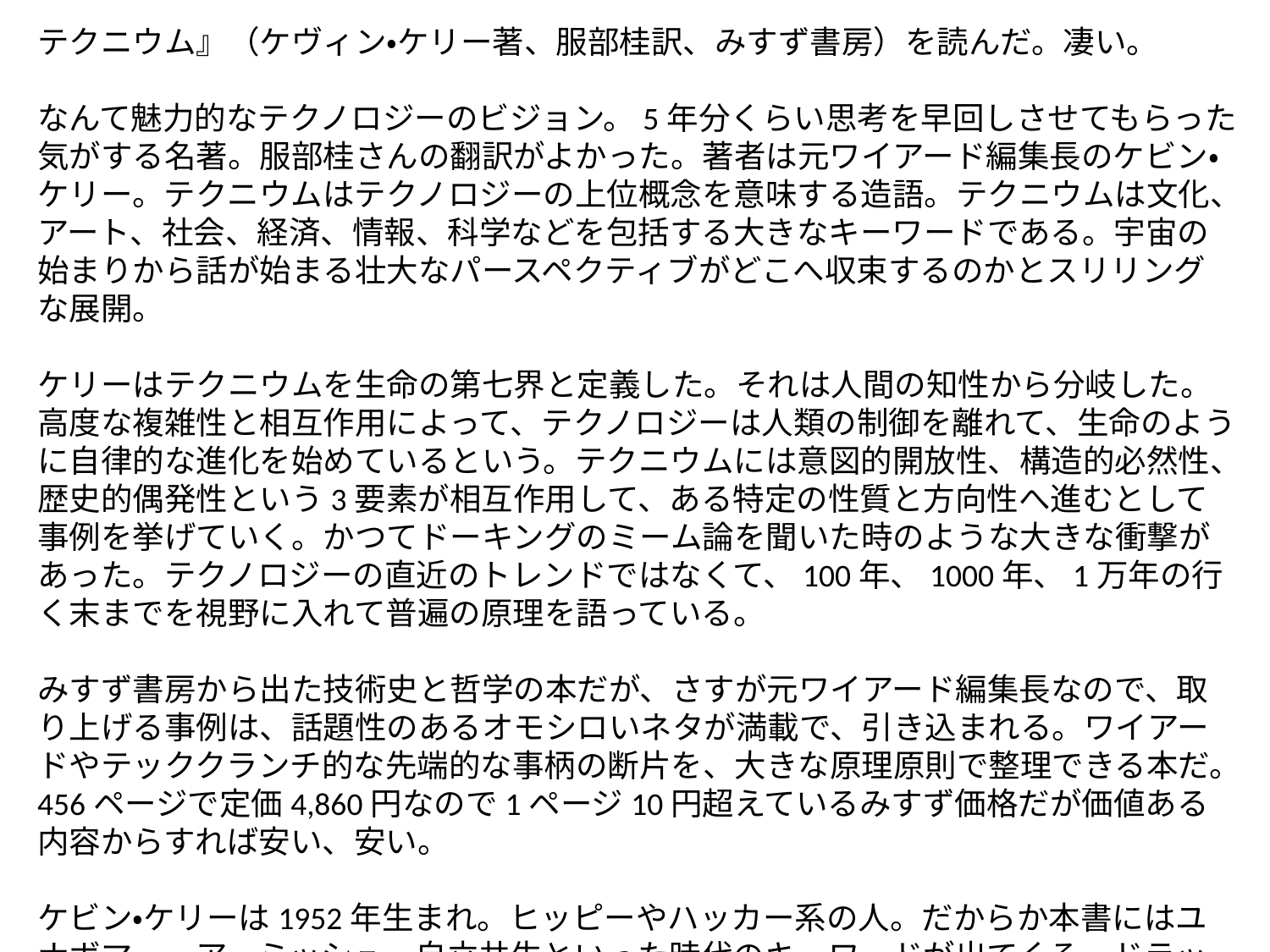

テクニウム』（ケヴィン・ケリー著、服部桂訳、みすず書房）を読んだ。凄い。

なんて魅力的なテクノロジーのビジョン。5年分くらい思考を早回しさせてもらった気がする名著。服部桂さんの翻訳がよかった。著者は元ワイアード編集長のケビン・ケリー。テクニウムはテクノロジーの上位概念を意味する造語。テクニウムは文化、アート、社会、経済、情報、科学などを包括する大きなキーワードである。宇宙の始まりから話が始まる壮大なパースペクティブがどこへ収束するのかとスリリングな展開。

ケリーはテクニウムを生命の第七界と定義した。それは人間の知性から分岐した。高度な複雑性と相互作用によって、テクノロジーは人類の制御を離れて、生命のように自律的な進化を始めているという。テクニウムには意図的開放性、構造的必然性、歴史的偶発性という3要素が相互作用して、ある特定の性質と方向性へ進むとして事例を挙げていく。かつてドーキングのミーム論を聞いた時のような大きな衝撃があった。テクノロジーの直近のトレンドではなくて、100年、1000年、1万年の行く末までを視野に入れて普遍の原理を語っている。

みすず書房から出た技術史と哲学の本だが、さすが元ワイアード編集長なので、取り上げる事例は、話題性のあるオモシロいネタが満載で、引き込まれる。ワイアードやテッククランチ的な先端的な事柄の断片を、大きな原理原則で整理できる本だ。456ページで定価4,860円なので1ページ10円超えているみすず価格だが価値ある内容からすれば安い、安い。

ケビン・ケリーは1952年生まれ。ヒッピーやハッカー系の人。だからか本書にはユナボマー、アーミッシュ、自立共生といった時代のキーワードが出てくる。ドラッグでロックでフラワームーブメントやってハッカーやオンラインコミュニティやって、ワイアードでインターネットをやって、常に時代の先端を走ってきたケヴィン・ケリー。この世代の生み出す思想の最終進化形がこのテクニウム論ということかと感慨にふけりながら読んだ。

テクニウム：みすず書房
http://www.msz.co.jp/book/detail/07753.html

意図的開放性
構造的必然性
歴史的偶発性

指数的な進歩の事例はすべてが縮小化、サイズが小さくなることによって生じている

危険性や倫理の問題で禁止される技術があるが、時代を追うごとに禁止期間は短くなっている

最初にその発明をしたとされる偽とが最初にそのアイデアを思いついた人である可能性はほとんどない。